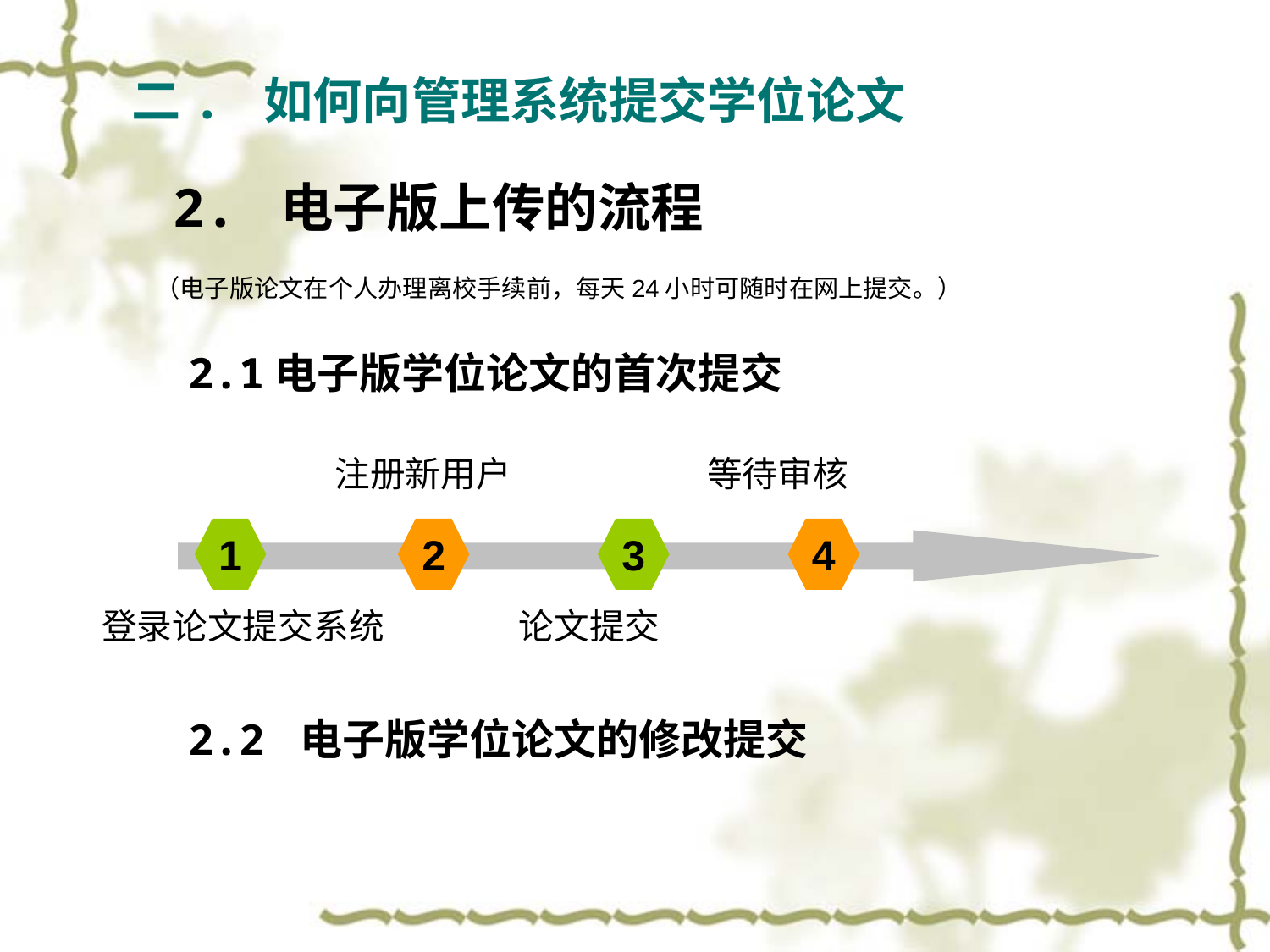

二. 如何向管理系统提交学位论文
   2. 电子版上传的流程
      （电子版论文在个人办理离校手续前，每天24小时可随时在网上提交。）

 2.1电子版学位论文的首次提交
注册新用户
等待审核
1
2
3
4

论文提交
  登录论文提交系统

 2.2 电子版学位论文的修改提交